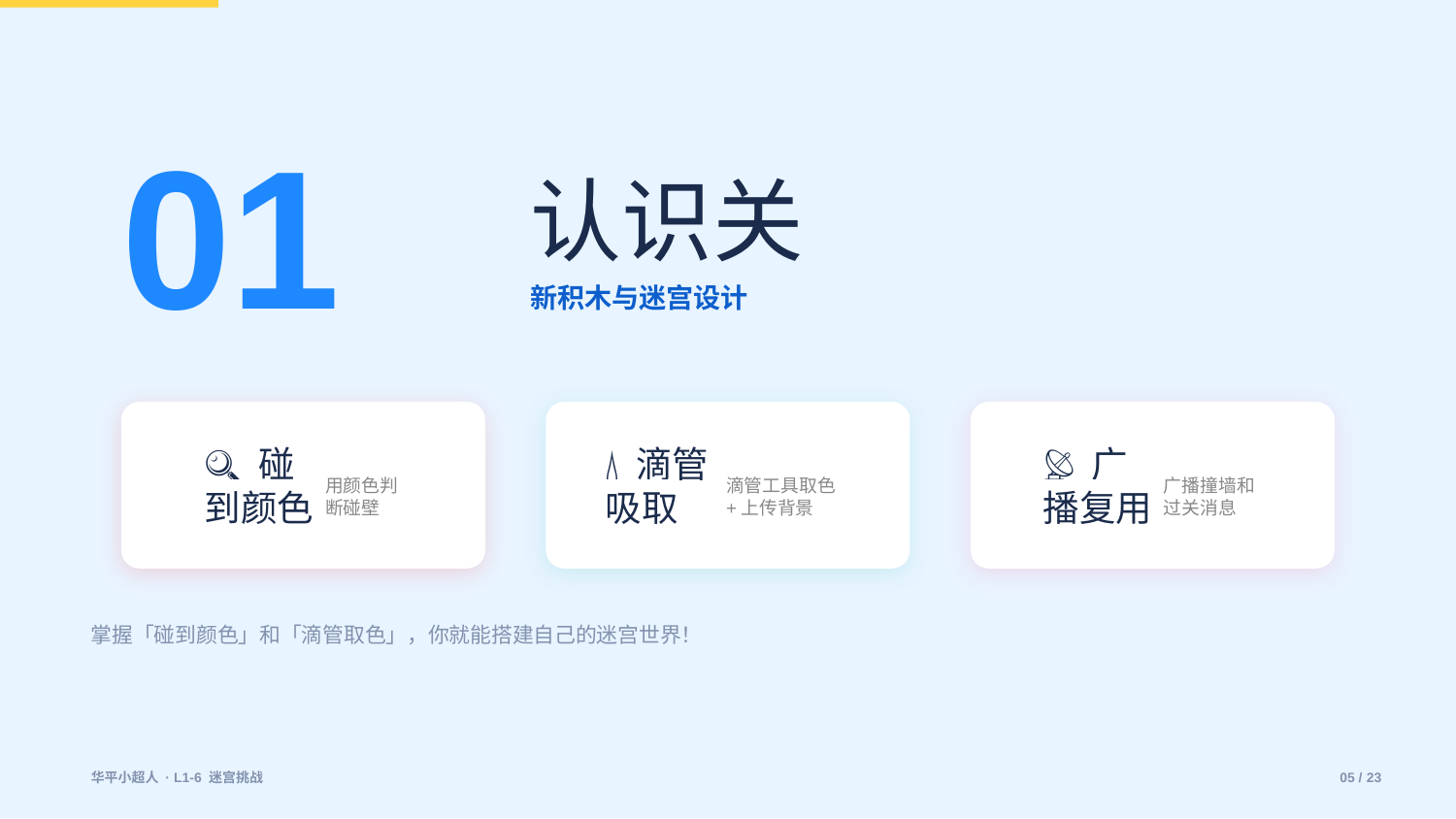

01
认识关
新积木与迷宫设计

🔍 碰到颜色
💧 滴管吸取
📡 广播复用
用颜色判断碰壁
滴管工具取色+上传背景
广播撞墙和过关消息
掌握「碰到颜色」和「滴管取色」，你就能搭建自己的迷宫世界！
华平小超人 · L1-6 迷宫挑战
05 / 23